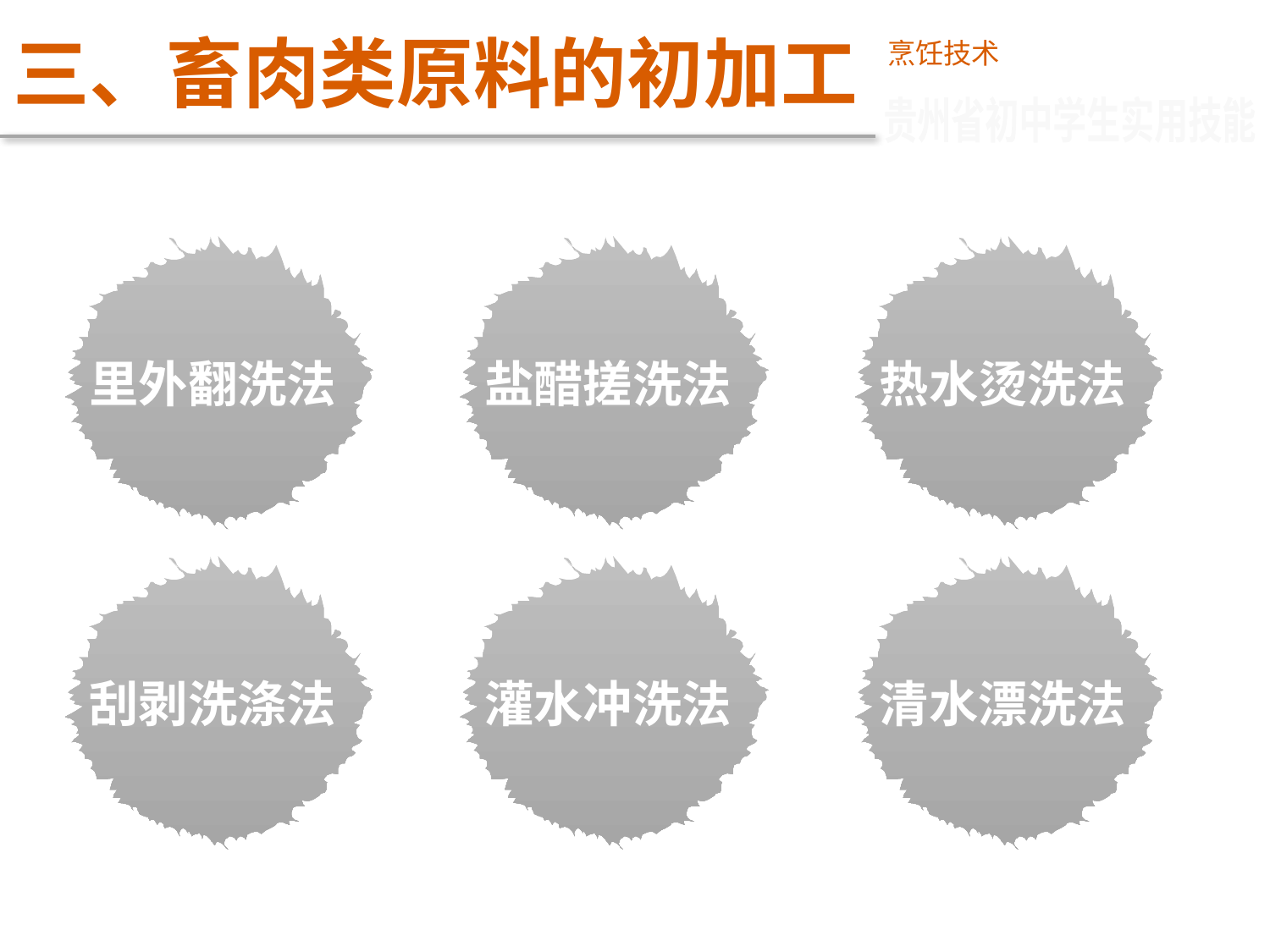

# 三、畜肉类原料的初加工
烹饪技术
贵州省初中学生实用技能

里外翻洗法

盐醋搓洗法

热水烫洗法

刮剥洗涤法

灌水冲洗法

清水漂洗法